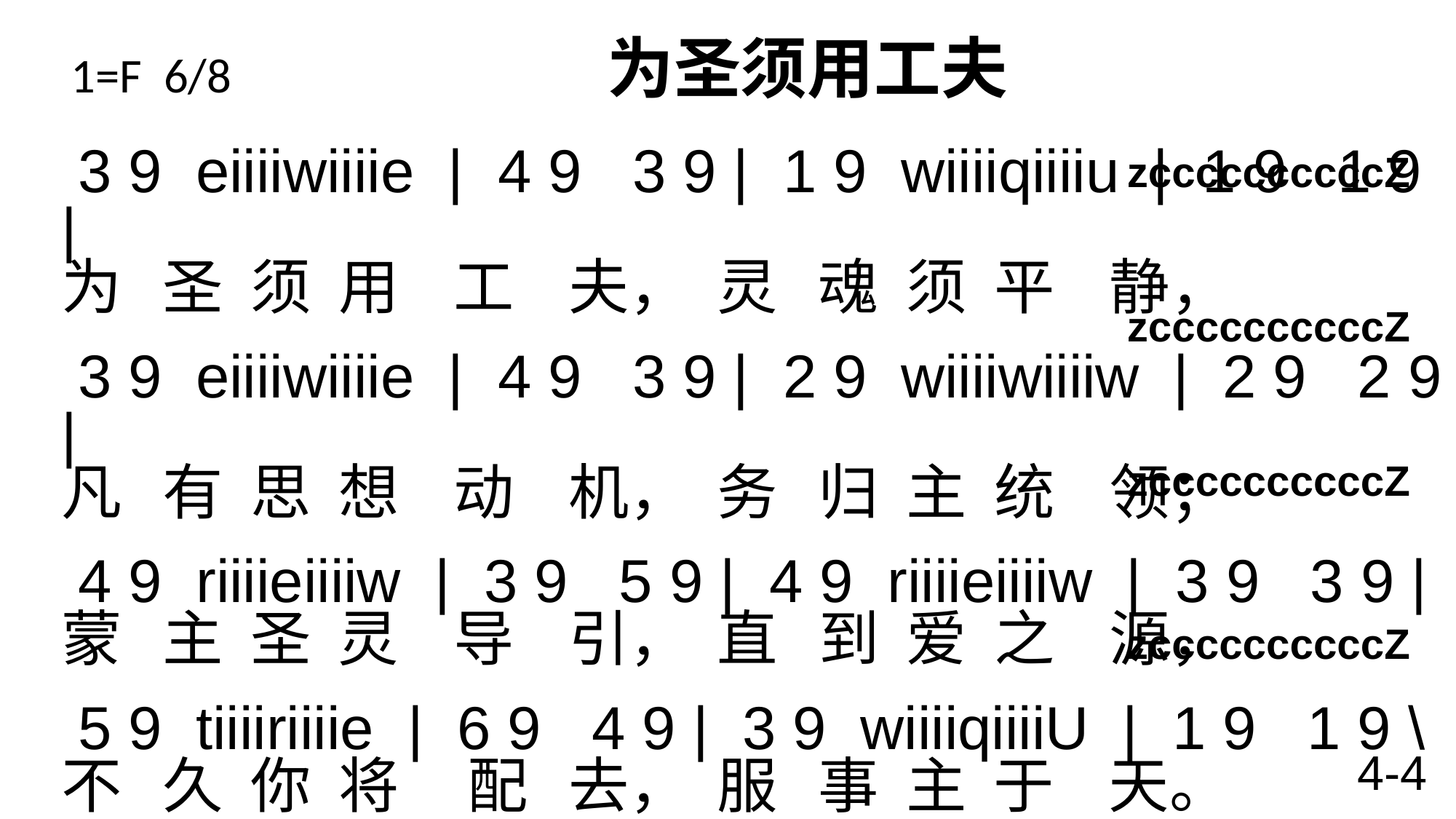

# 1=F  6/8                        为圣须用工夫
    zccccccccccZ
 3 9  eiiiiwiiiie  |  4 9   3 9 |  1 9  wiiiiqiiiiu  |  1 9   1 9 |
为   圣  须  用    工    夫，  灵   魂  须  平    静，
 3 9  eiiiiwiiiie  |  4 9   3 9 |  2 9  wiiiiwiiiiw  |  2 9   2 9 |
凡   有  思  想    动    机，  务   归  主  统    领；
4 9  riiiieiiiiw  |  3 9   5 9 |  4 9  riiiieiiiiw  |  3 9   3 9 |
蒙   主  圣  灵    导    引，  直   到  爱  之    源，
 5 9  tiiiiriiiie  |  6 9   4 9 |  3 9  wiiiiqiiiiU  |  1 9   1 9 \
不   久  你  将     配   去，  服   事  主  于    天。
    zccccccccccZ
    zccccccccccZ
    zccccccccccZ
4-4